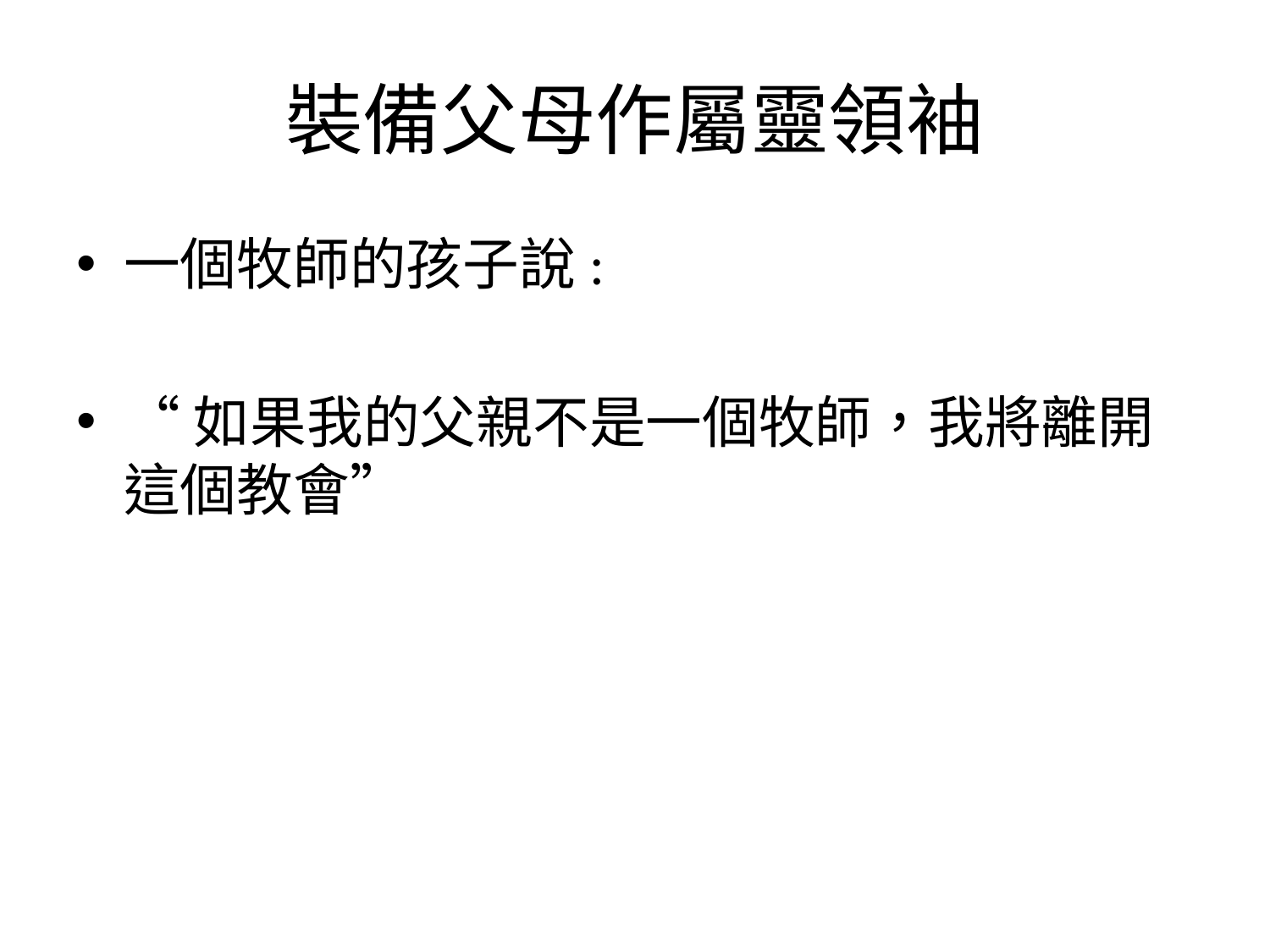

# 裝備父母作屬靈領袖
一個牧師的孩子說:

“如果我的父親不是一個牧師，我將離開這個教會”